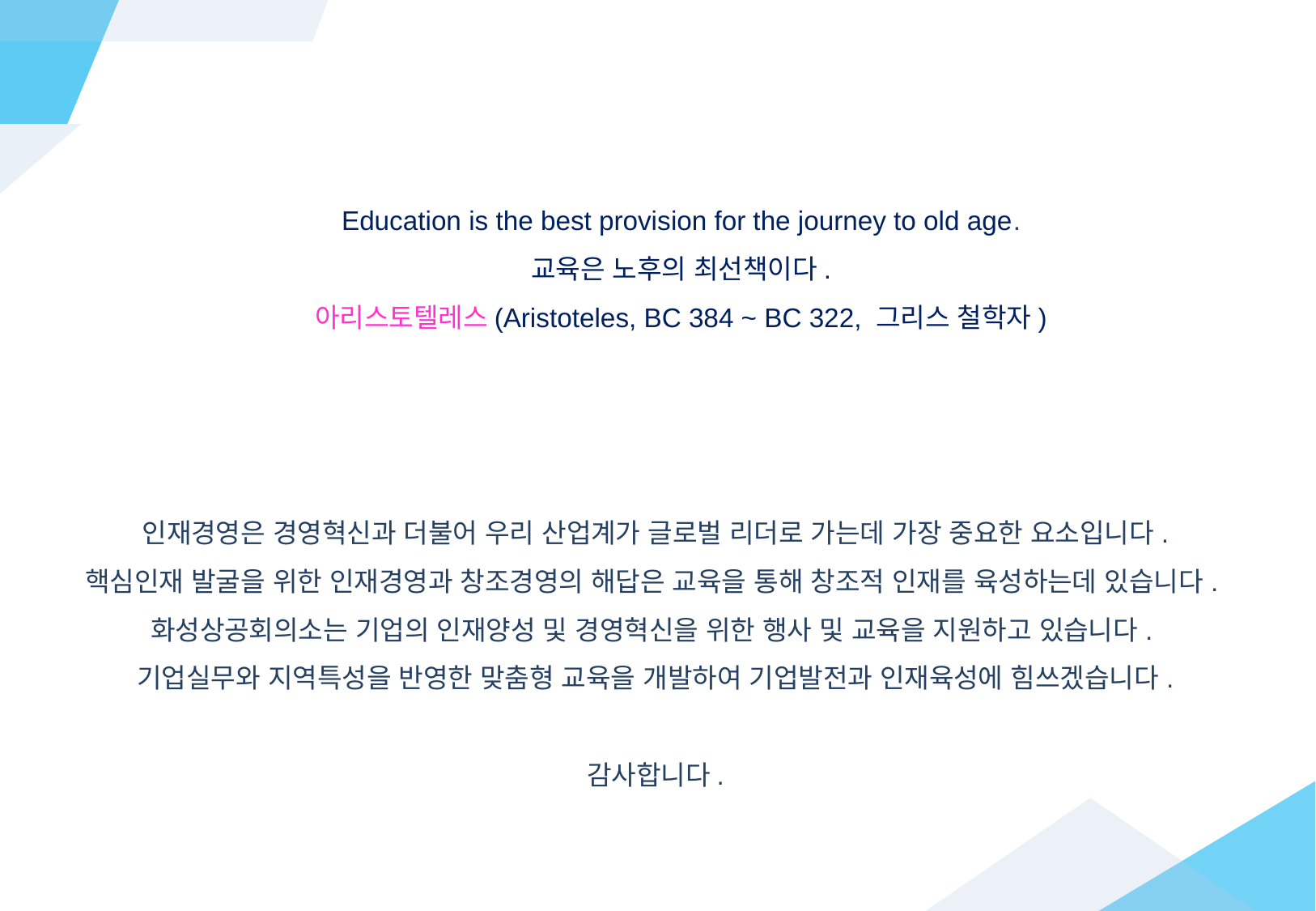

Education is the best provision for the journey to old age.
교육은 노후의 최선책이다.
아리스토텔레스(Aristoteles, BC 384 ~ BC 322, 그리스 철학자)
인재경영은 경영혁신과 더불어 우리 산업계가 글로벌 리더로 가는데 가장 중요한 요소입니다.
핵심인재 발굴을 위한 인재경영과 창조경영의 해답은 교육을 통해 창조적 인재를 육성하는데 있습니다.
화성상공회의소는 기업의 인재양성 및 경영혁신을 위한 행사 및 교육을 지원하고 있습니다.
기업실무와 지역특성을 반영한 맞춤형 교육을 개발하여 기업발전과 인재육성에 힘쓰겠습니다.

감사합니다.